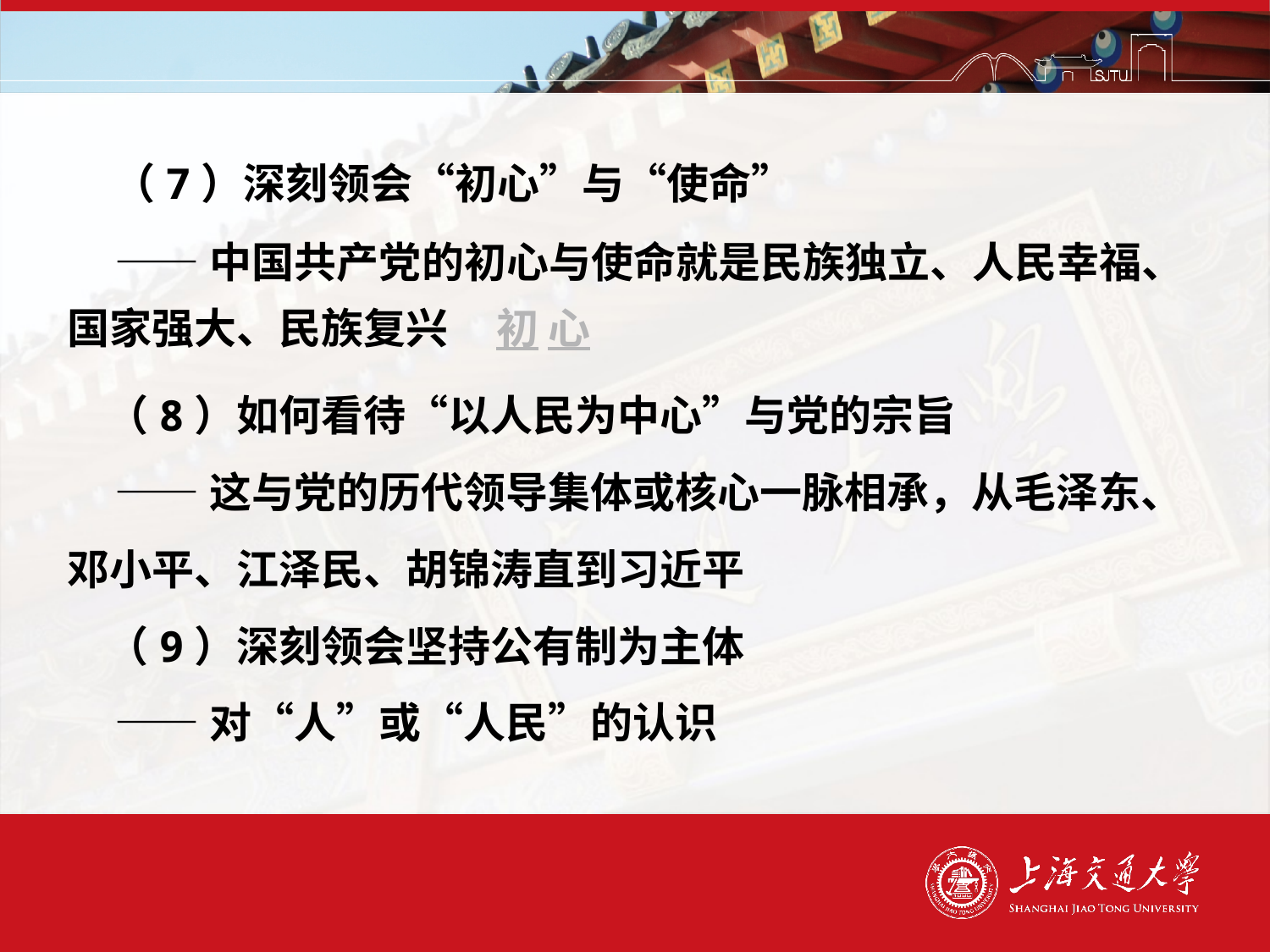

#
   （7）深刻领会“初心”与“使命”
     ——中国共产党的初心与使命就是民族独立、人民幸福、国家强大、民族复兴     初 心
   （8）如何看待“以人民为中心”与党的宗旨
     ——这与党的历代领导集体或核心一脉相承，从毛泽东、邓小平、江泽民、胡锦涛直到习近平
   （9）深刻领会坚持公有制为主体
     ——对“人”或“人民”的认识